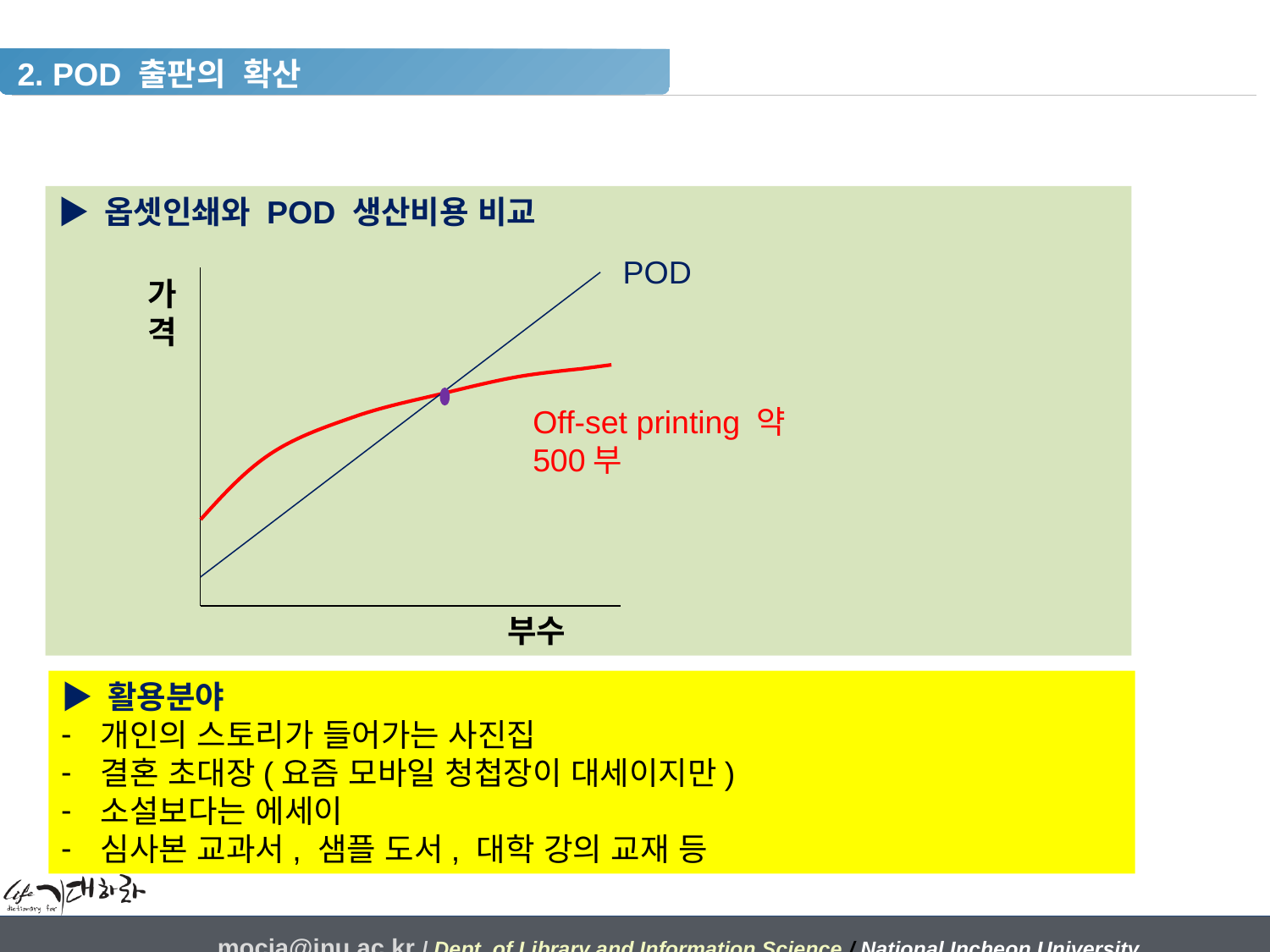

2. POD 출판의  확산

▶ 옵셋인쇄와 POD 생산비용 비교

POD
가격

Off-set printing 약 500부
부수
▶ 활용분야
개인의 스토리가 들어가는 사진집
결혼 초대장(요즘 모바일 청첩장이 대세이지만)
소설보다는 에세이
심사본 교과서, 샘플 도서, 대학 강의 교재 등

mocja@inu.ac.kr / Dept. of Library and Information Science / National Incheon University